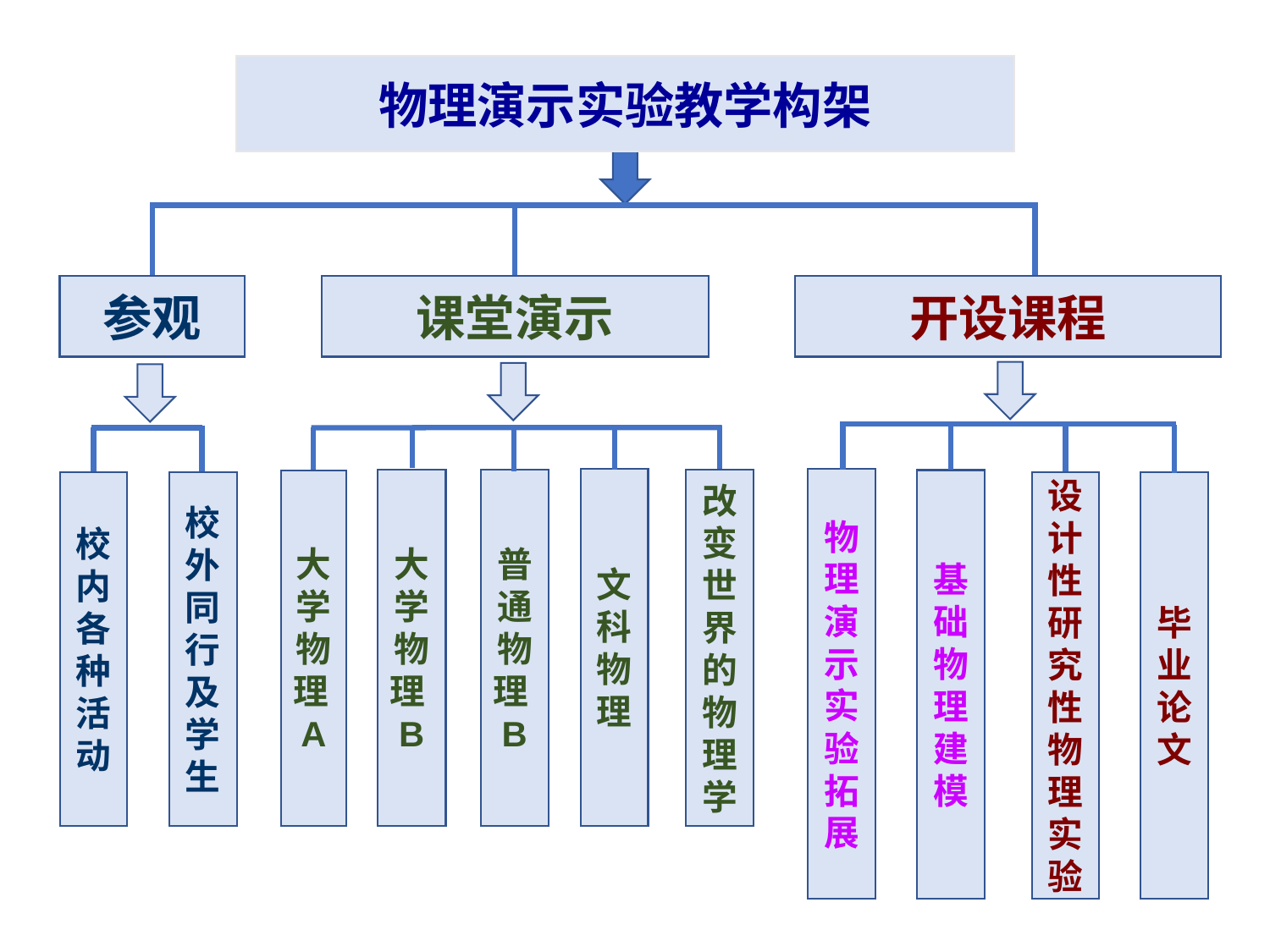

物理演示实验教学构架

参观

校内各种活动
校外同行及学生
课堂演示

文科物理
大学物理B
普通物理B
改变世界的物理学
大学物理A
开设课程

物理演示实验拓展
基础物理建模
设计性研究性物理实验
毕业论文